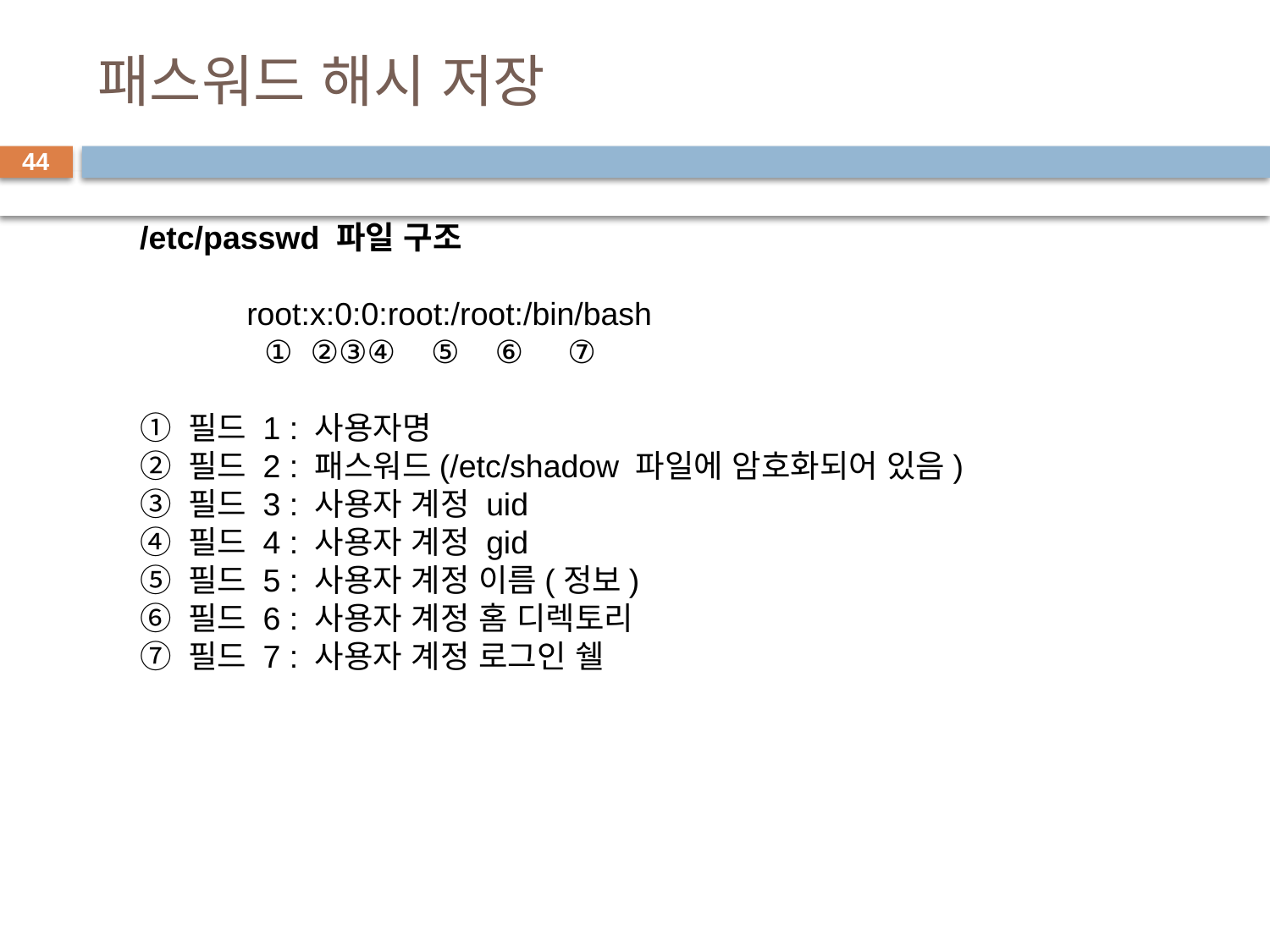

# 패스워드 해시 저장
44
/etc/passwd 파일 구조
            root:x:0:0:root:/root:/bin/bash
              ①  ②③④    ⑤    ⑥     ⑦

① 필드 1 : 사용자명
② 필드 2 : 패스워드(/etc/shadow 파일에 암호화되어 있음)
③ 필드 3 : 사용자 계정 uid
④ 필드 4 : 사용자 계정 gid
⑤ 필드 5 : 사용자 계정 이름(정보)
⑥ 필드 6 : 사용자 계정 홈 디렉토리
⑦ 필드 7 : 사용자 계정 로그인 쉘